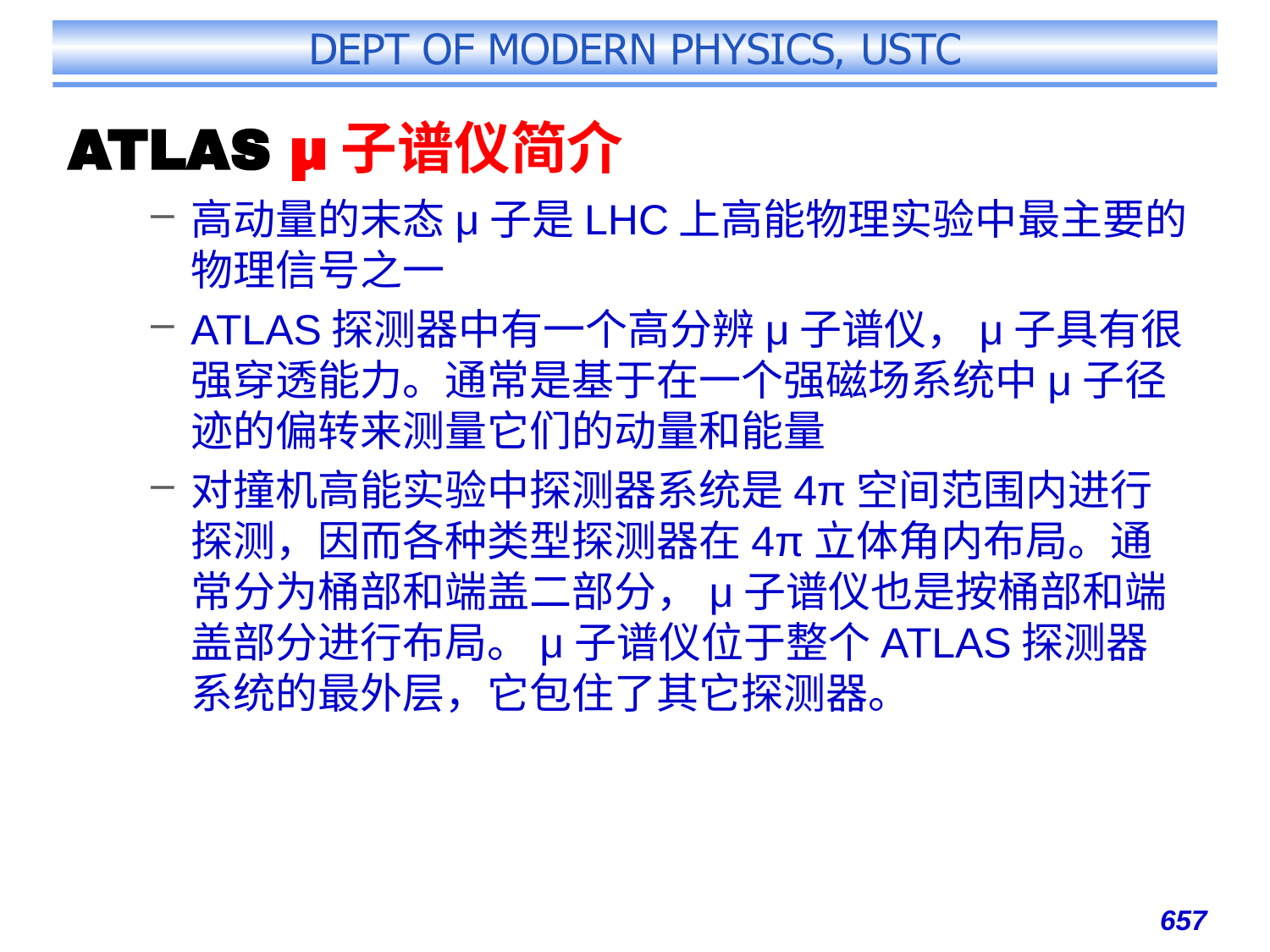

# ATLAS μ子谱仪简介
高动量的末态μ子是LHC上高能物理实验中最主要的物理信号之一
ATLAS探测器中有一个高分辨μ子谱仪，μ子具有很强穿透能力。通常是基于在一个强磁场系统中μ子径迹的偏转来测量它们的动量和能量
对撞机高能实验中探测器系统是4π空间范围内进行探测，因而各种类型探测器在4π立体角内布局。通常分为桶部和端盖二部分，μ子谱仪也是按桶部和端盖部分进行布局。μ子谱仪位于整个ATLAS探测器系统的最外层，它包住了其它探测器。

657